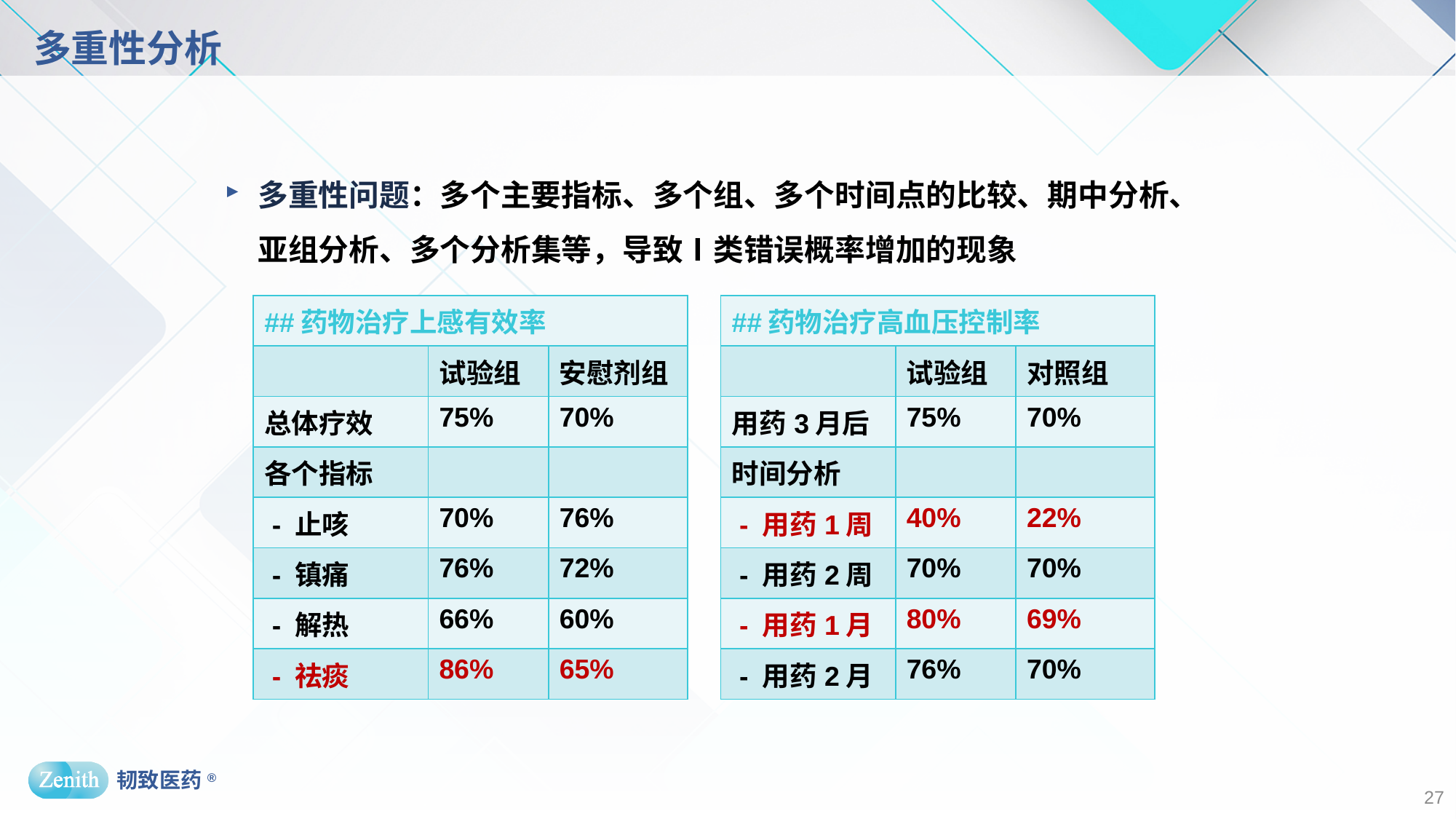

# 多重性分析
多重性问题：多个主要指标、多个组、多个时间点的比较、期中分析、亚组分析、多个分析集等，导致Ⅰ类错误概率增加的现象

| ##药物治疗上感有效率 |  |  |
| --- | --- | --- |
|  | 试验组 | 安慰剂组 |
| 总体疗效 | 75% | 70% |
| 各个指标 |  |  |
| - 止咳 | 70% | 76% |
| - 镇痛 | 76% | 72% |
| - 解热 | 66% | 60% |
| - 祛痰 | 86% | 65% |
| ##药物治疗高血压控制率 |  |  |
| --- | --- | --- |
|  | 试验组 | 对照组 |
| 用药3月后 | 75% | 70% |
| 时间分析 |  |  |
| - 用药1周 | 40% | 22% |
| - 用药2周 | 70% | 70% |
| - 用药1月 | 80% | 69% |
| - 用药2月 | 76% | 70% |
27